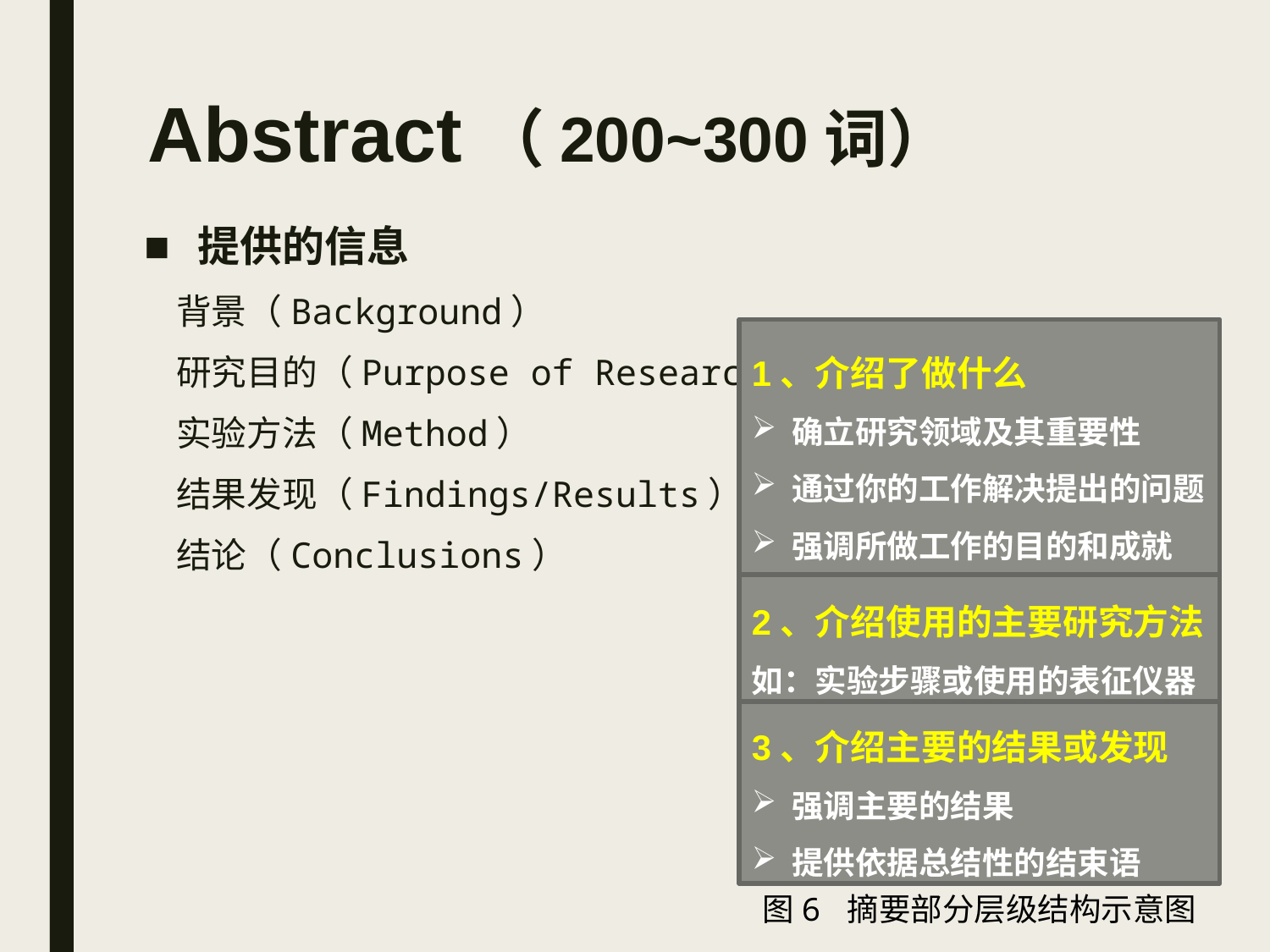

# Abstract（200~300词）
提供的信息
   背景（Background）
   研究目的（Purpose of Research）
   实验方法（Method）
   结果发现（Findings/Results）
   结论（Conclusions）
1、介绍了做什么
确立研究领域及其重要性
通过你的工作解决提出的问题
强调所做工作的目的和成就
2、介绍使用的主要研究方法
如：实验步骤或使用的表征仪器
3、介绍主要的结果或发现
强调主要的结果
提供依据总结性的结束语
图6 摘要部分层级结构示意图